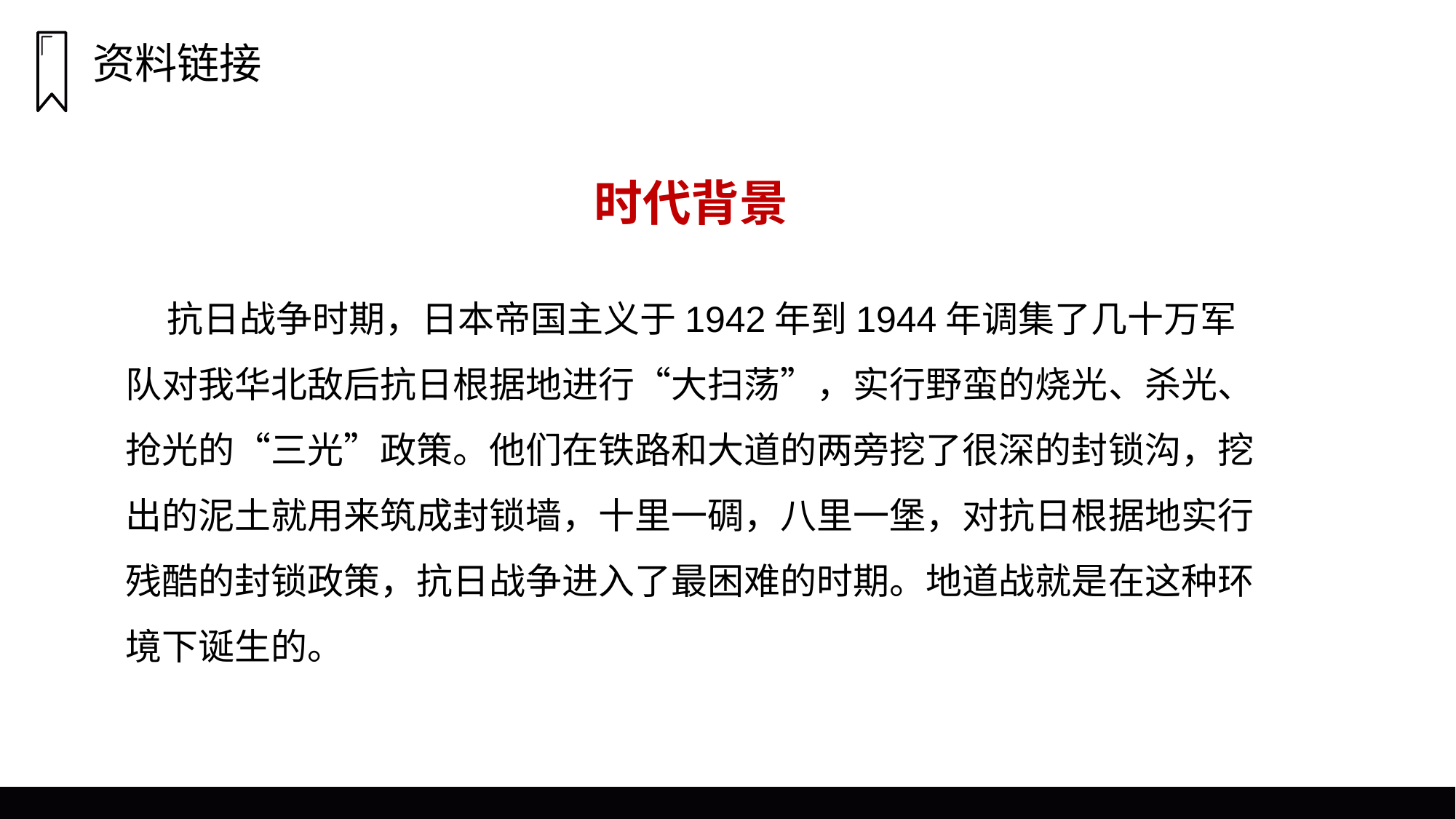

资料链接
时代背景
    抗日战争时期，日本帝国主义于1942年到1944年调集了几十万军队对我华北敌后抗日根据地进行“大扫荡”，实行野蛮的烧光、杀光、抢光的“三光”政策。他们在铁路和大道的两旁挖了很深的封锁沟，挖出的泥土就用来筑成封锁墙，十里一碉，八里一堡，对抗日根据地实行残酷的封锁政策，抗日战争进入了最困难的时期。地道战就是在这种环境下诞生的。